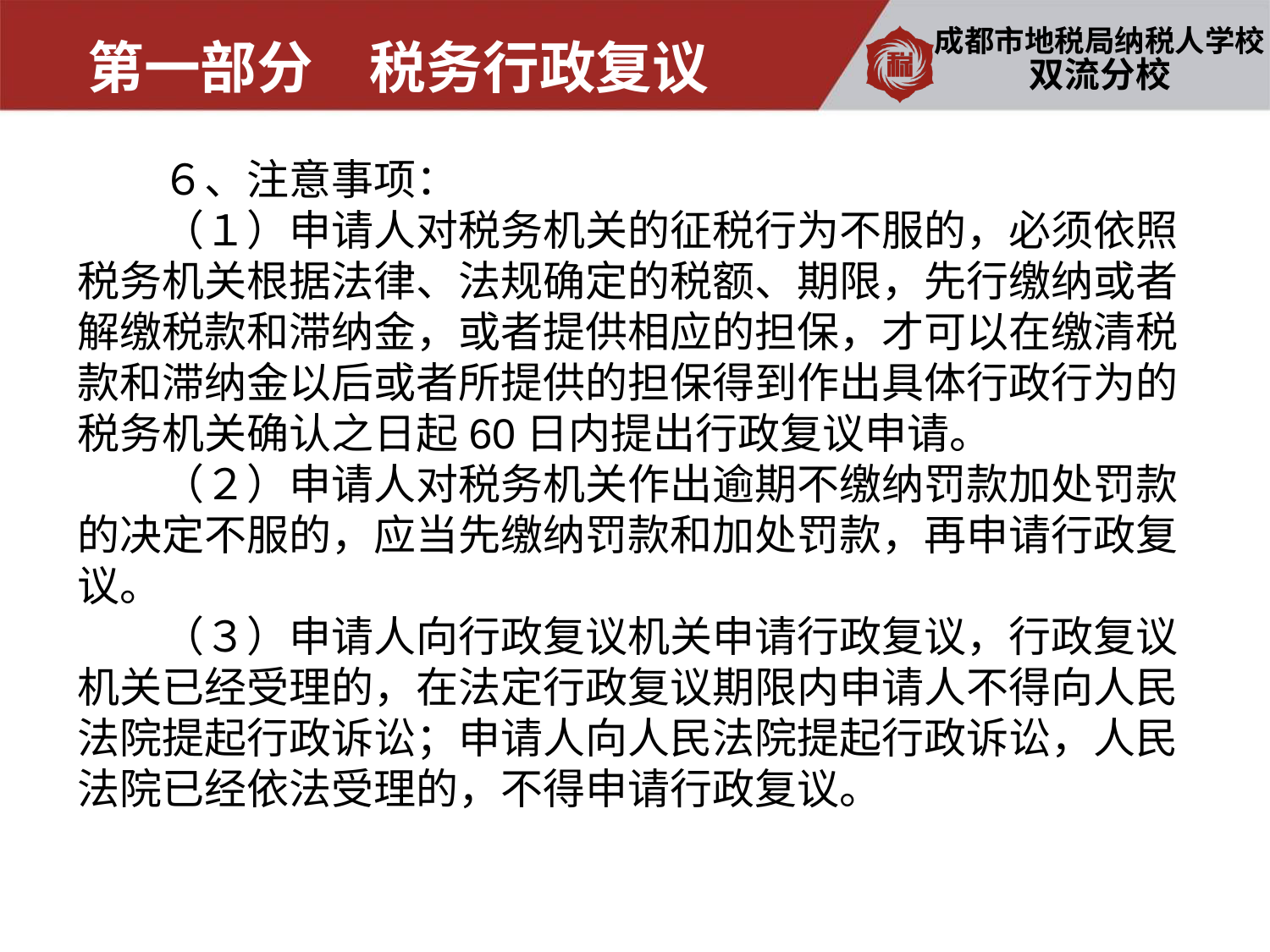

第一部分　税务行政复议
双流分校
　　６、注意事项：
　　（１）申请人对税务机关的征税行为不服的，必须依照税务机关根据法律、法规确定的税额、期限，先行缴纳或者解缴税款和滞纳金，或者提供相应的担保，才可以在缴清税款和滞纳金以后或者所提供的担保得到作出具体行政行为的税务机关确认之日起60日内提出行政复议申请。
　　（２）申请人对税务机关作出逾期不缴纳罚款加处罚款的决定不服的，应当先缴纳罚款和加处罚款，再申请行政复议。
　　（３）申请人向行政复议机关申请行政复议，行政复议机关已经受理的，在法定行政复议期限内申请人不得向人民法院提起行政诉讼；申请人向人民法院提起行政诉讼，人民法院已经依法受理的，不得申请行政复议。